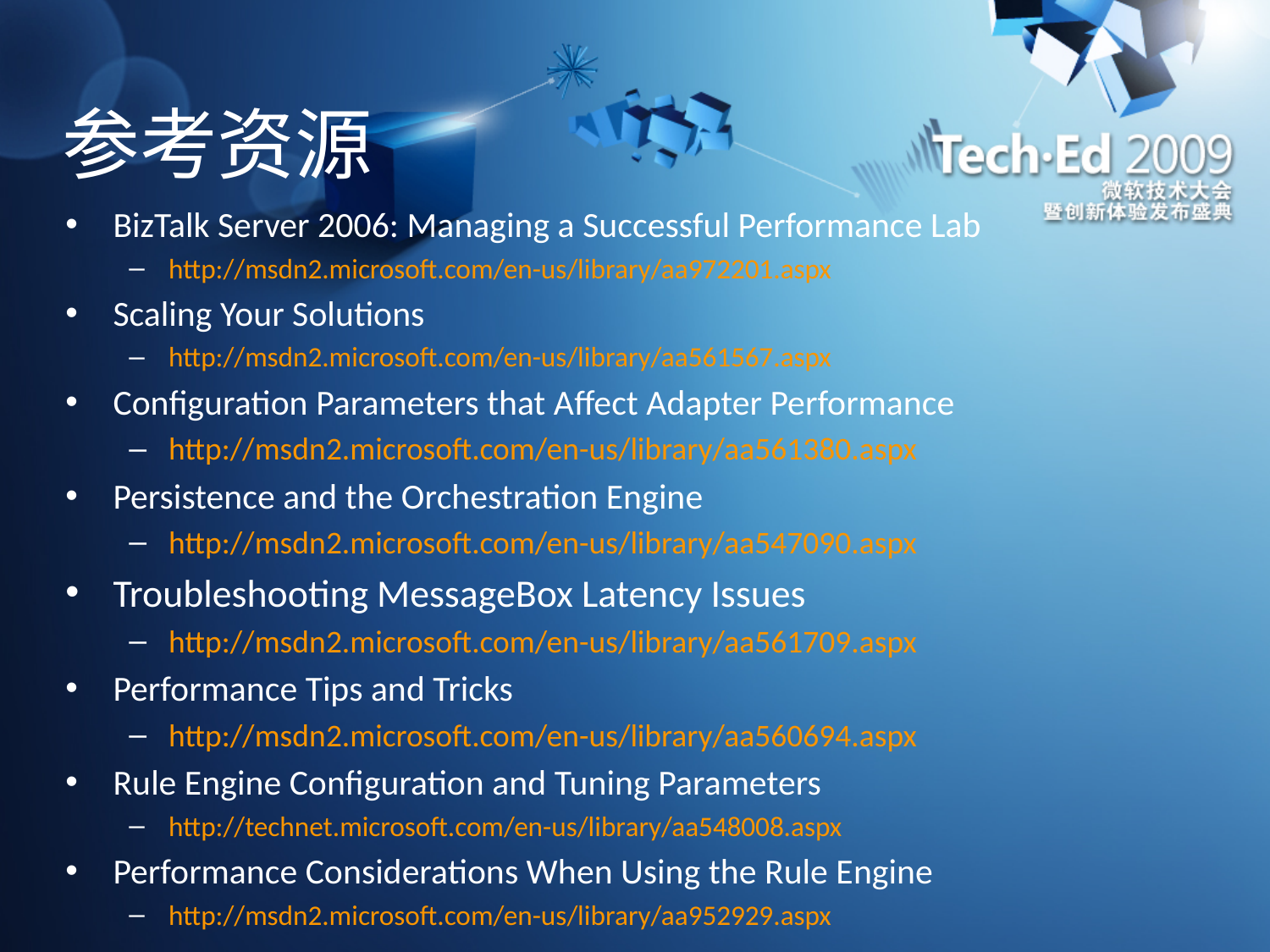

# 参考资源
BizTalk Server 2006: Managing a Successful Performance Lab
http://msdn2.microsoft.com/en-us/library/aa972201.aspx
Scaling Your Solutions
http://msdn2.microsoft.com/en-us/library/aa561567.aspx
Configuration Parameters that Affect Adapter Performance
http://msdn2.microsoft.com/en-us/library/aa561380.aspx
Persistence and the Orchestration Engine
http://msdn2.microsoft.com/en-us/library/aa547090.aspx
Troubleshooting MessageBox Latency Issues
http://msdn2.microsoft.com/en-us/library/aa561709.aspx
Performance Tips and Tricks
http://msdn2.microsoft.com/en-us/library/aa560694.aspx
Rule Engine Configuration and Tuning Parameters
http://technet.microsoft.com/en-us/library/aa548008.aspx
Performance Considerations When Using the Rule Engine
http://msdn2.microsoft.com/en-us/library/aa952929.aspx